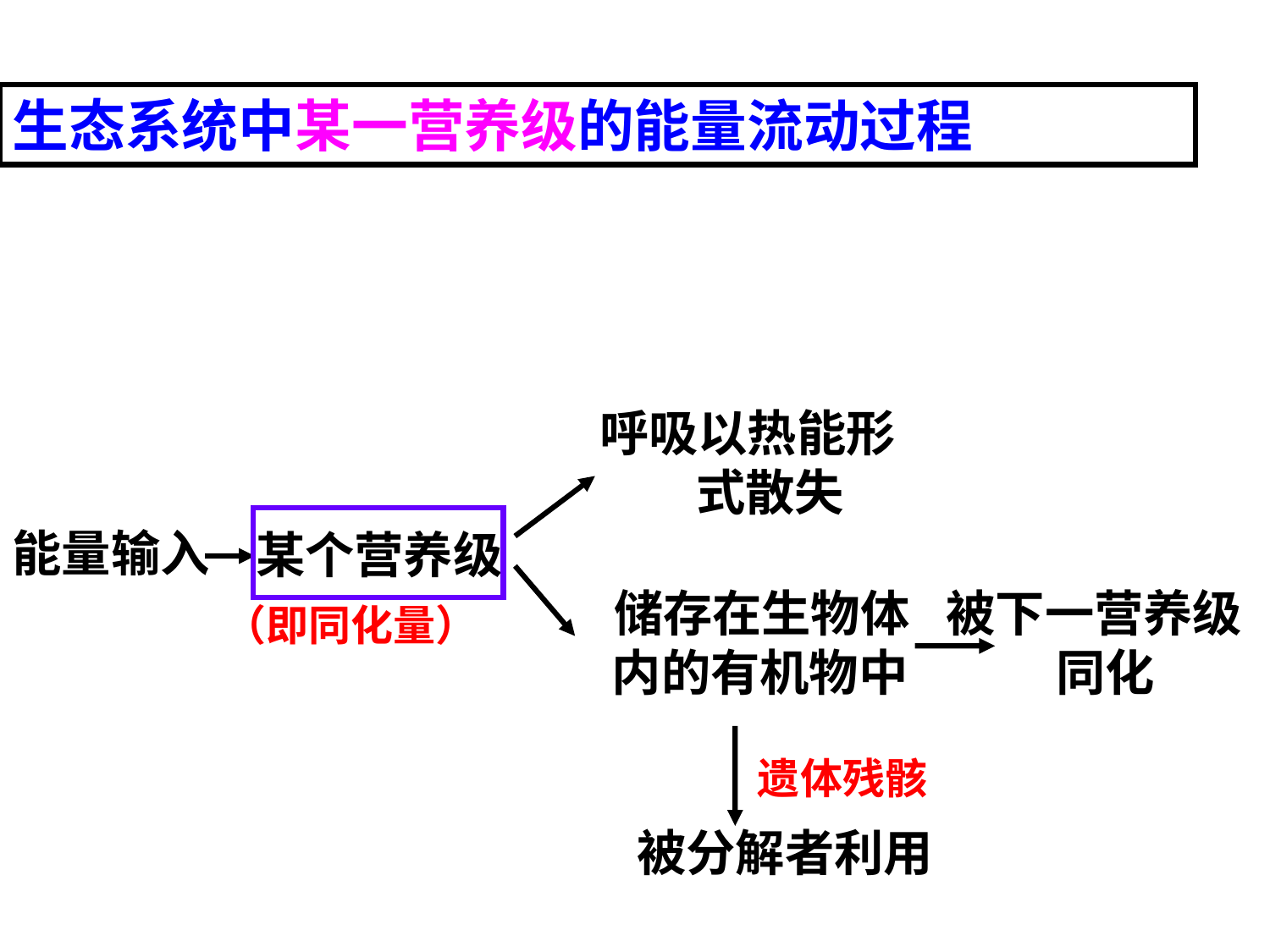

生态系统中某一营养级的能量流动过程
呼吸以热能形     式散失

某个营养级
能量输入

 储存在生物体  内的有机物中
被下一营养级   同化

（即同化量）

遗体残骸
被分解者利用